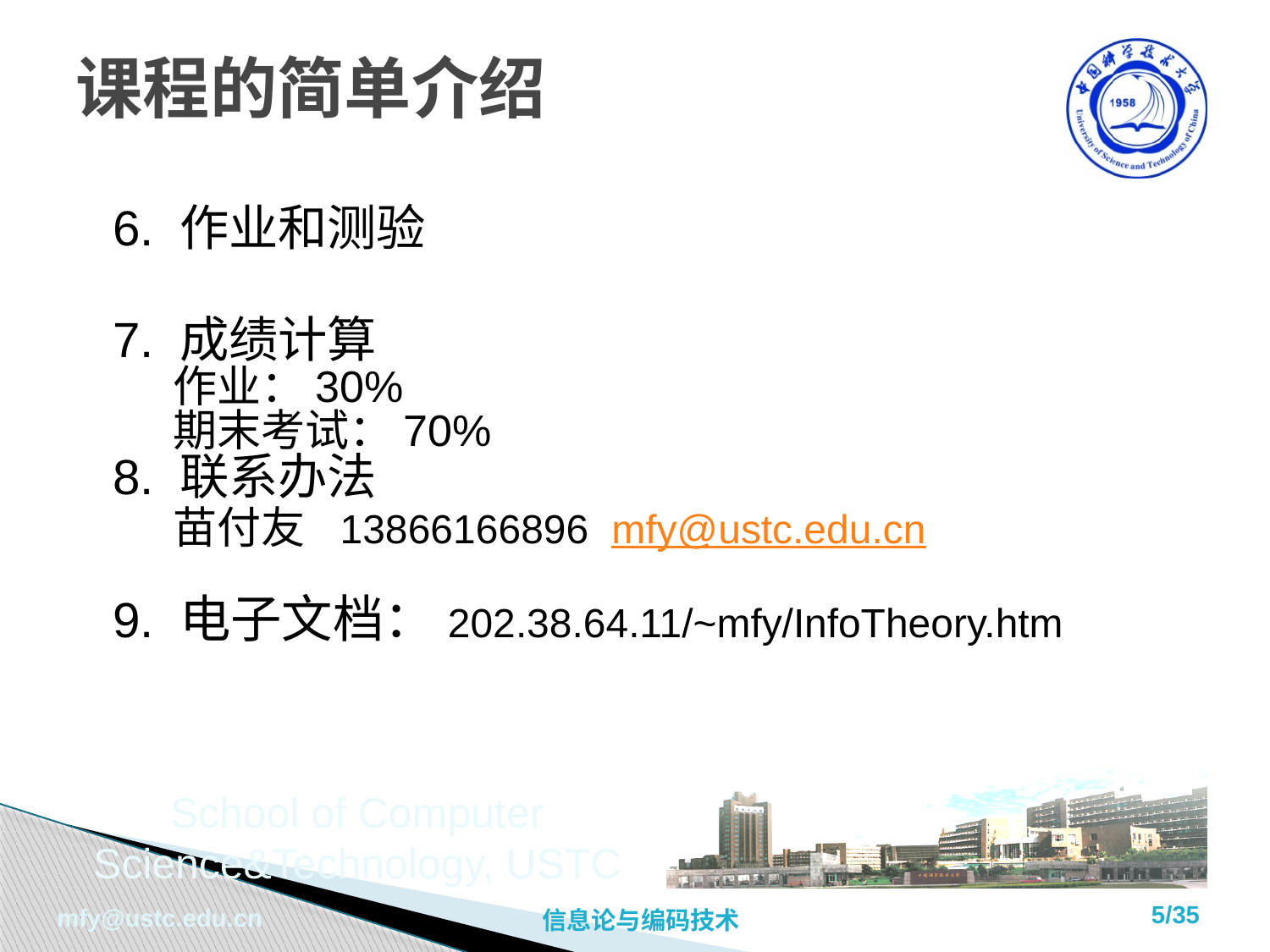

# 课程的简单介绍
6. 作业和测验

7. 成绩计算
     作业：30%
     期末考试：70%
8. 联系办法
     苗付友  13866166896  mfy@ustc.edu.cn

9. 电子文档：202.38.64.11/~mfy/InfoTheory.htm